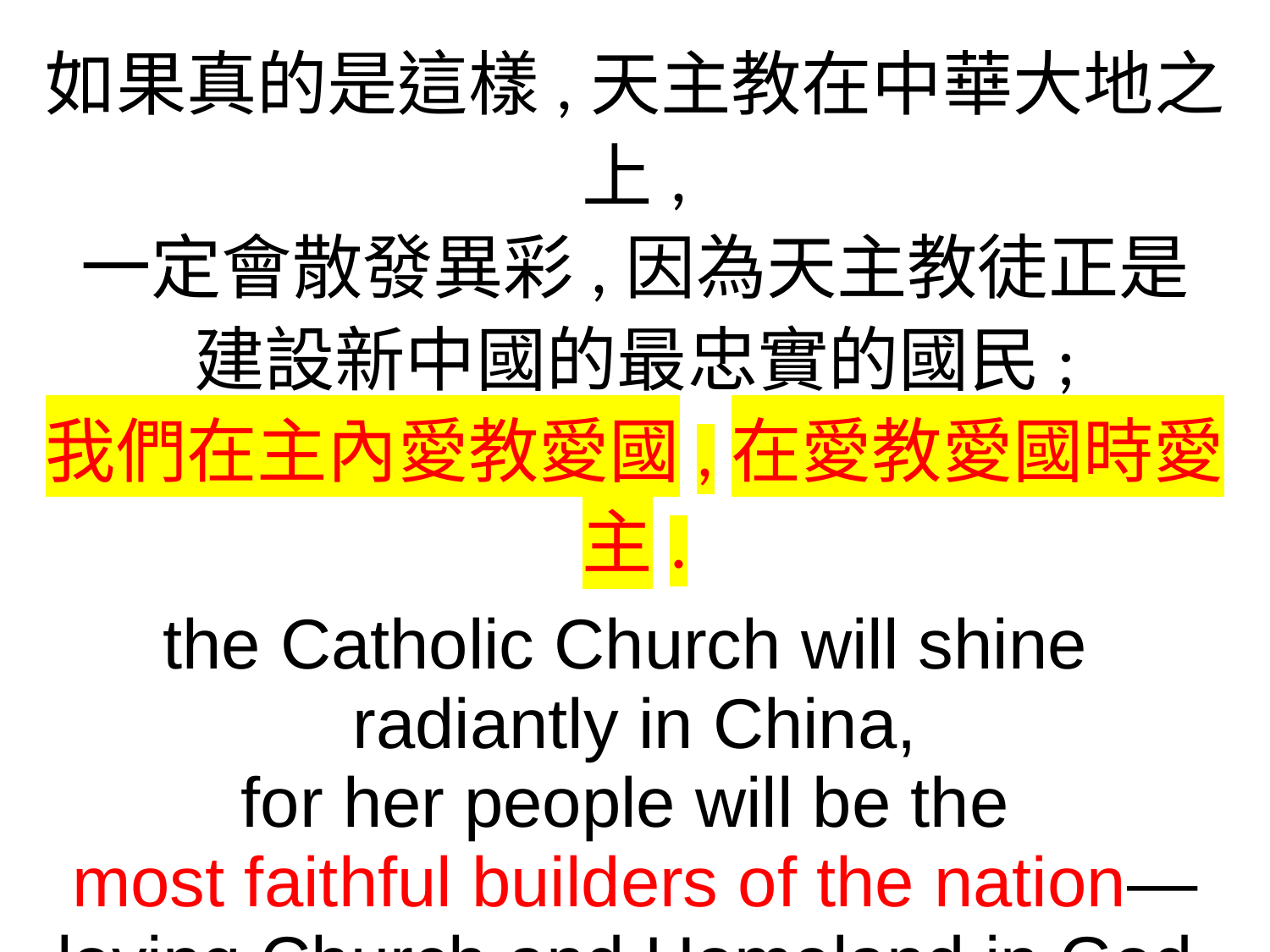

如果真的是這樣,天主教在中華大地之上,
一定會散發異彩,因為天主教徒正是
建設新中國的最忠實的國民;
我們在主內愛教愛國,在愛教愛國時愛主.
the Catholic Church will shine
radiantly in China,
for her people will be the
most faithful builders of the nation—
loving Church and Homeland in God,
and loving God through both.